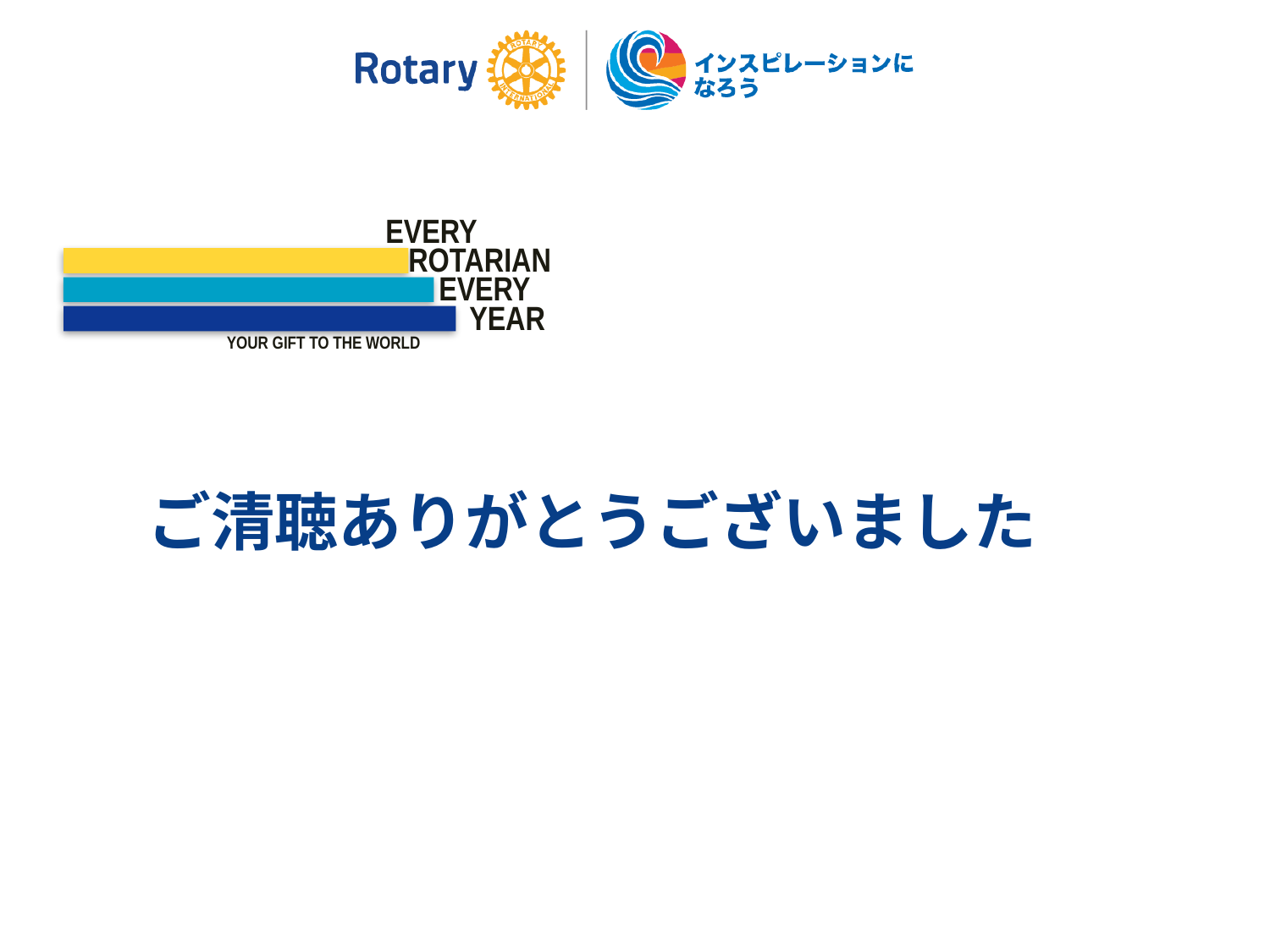

EVERY
   ROTARIAN
       EVERY
           YEAR

YOUR GIFT TO THE WORLD
ご清聴ありがとうございました